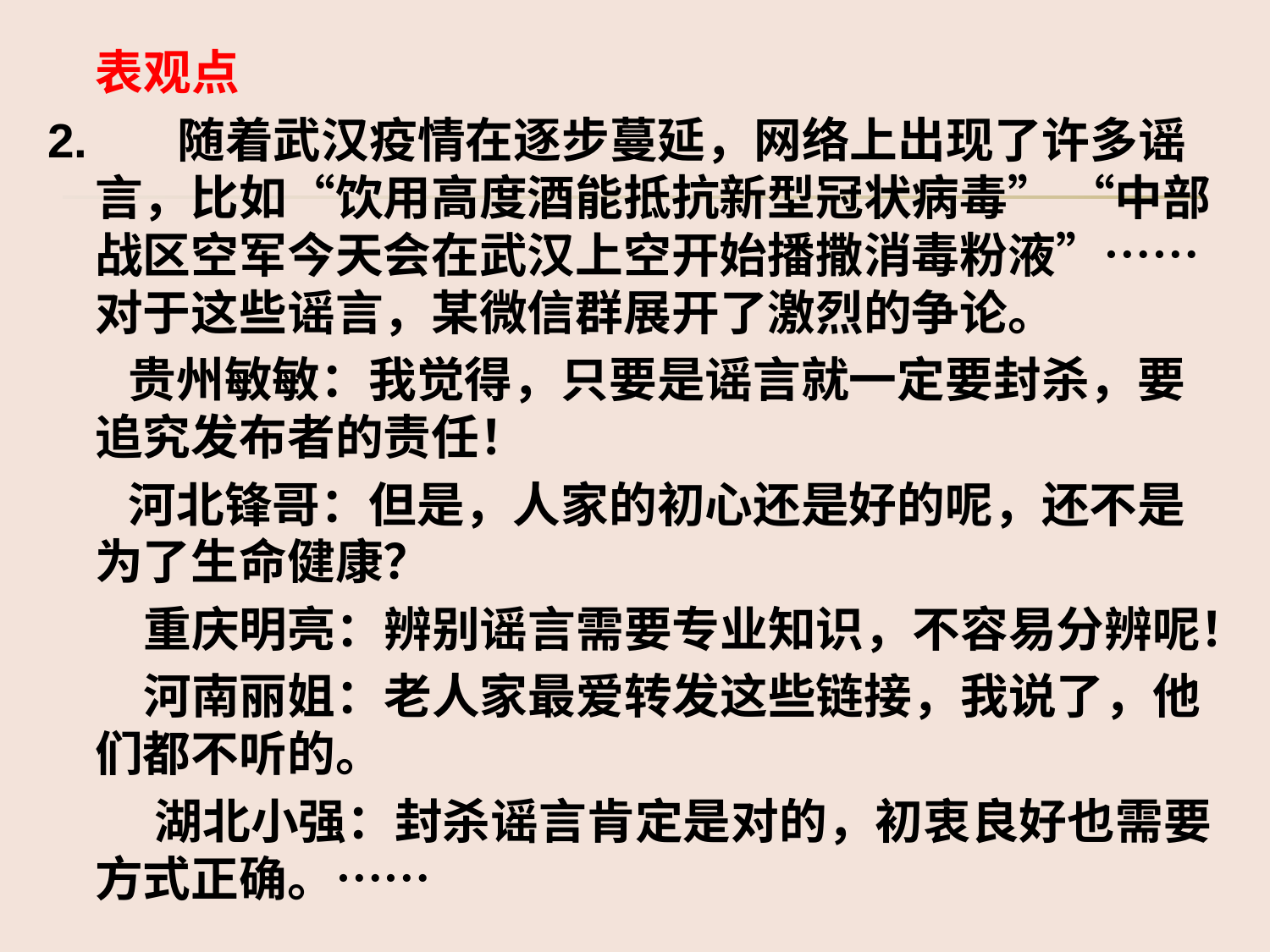

表观点
2.      随着武汉疫情在逐步蔓延，网络上出现了许多谣言，比如“饮用高度酒能抵抗新型冠状病毒” “中部战区空军今天会在武汉上空开始播撒消毒粉液”……对于这些谣言，某微信群展开了激烈的争论。
　   贵州敏敏：我觉得，只要是谣言就一定要封杀，要追究发布者的责任！
　   河北锋哥：但是，人家的初心还是好的呢，还不是为了生命健康？
　　重庆明亮：辨别谣言需要专业知识，不容易分辨呢！
　　河南丽姐：老人家最爱转发这些链接，我说了，他们都不听的。
　　 湖北小强：封杀谣言肯定是对的，初衷良好也需要方式正确。……